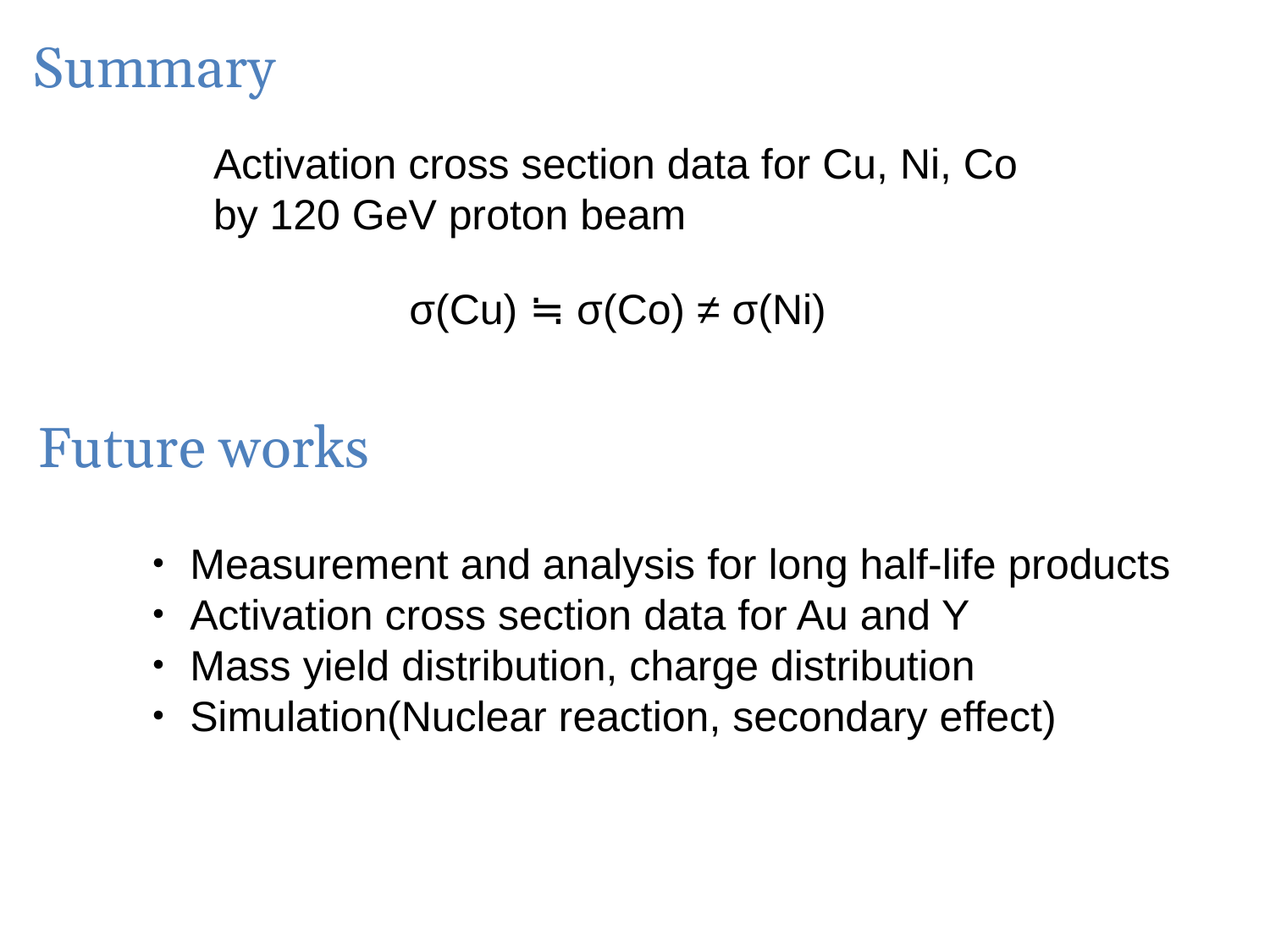

Summary
Activation cross section data for Cu, Ni, Co
by 120 GeV proton beam
σ(Cu) ≒ σ(Co) ≠ σ(Ni)
Future works
・Measurement and analysis for long half-life products
・Activation cross section data for Au and Y
・Mass yield distribution, charge distribution
・Simulation(Nuclear reaction, secondary effect)